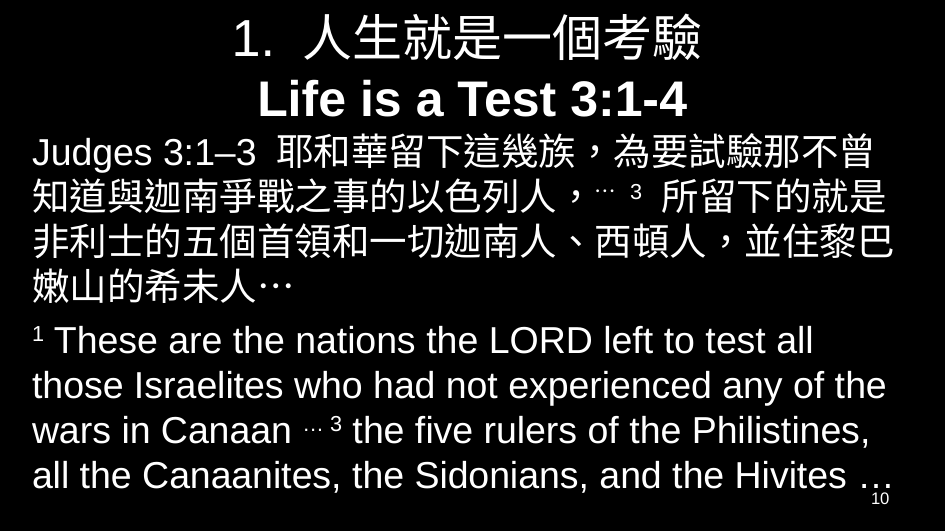

# 1. 人生就是一個考驗 Life is a Test 3:1-4
Judges 3:1–3 耶和華留下這幾族，為要試驗那不曾知道與迦南爭戰之事的以色列人，… 3 所留下的就是非利士的五個首領和一切迦南人、西頓人，並住黎巴嫩山的希未人…
1 These are the nations the Lord left to test all those Israelites who had not experienced any of the wars in Canaan … 3 the five rulers of the Philistines, all the Canaanites, the Sidonians, and the Hivites …

10